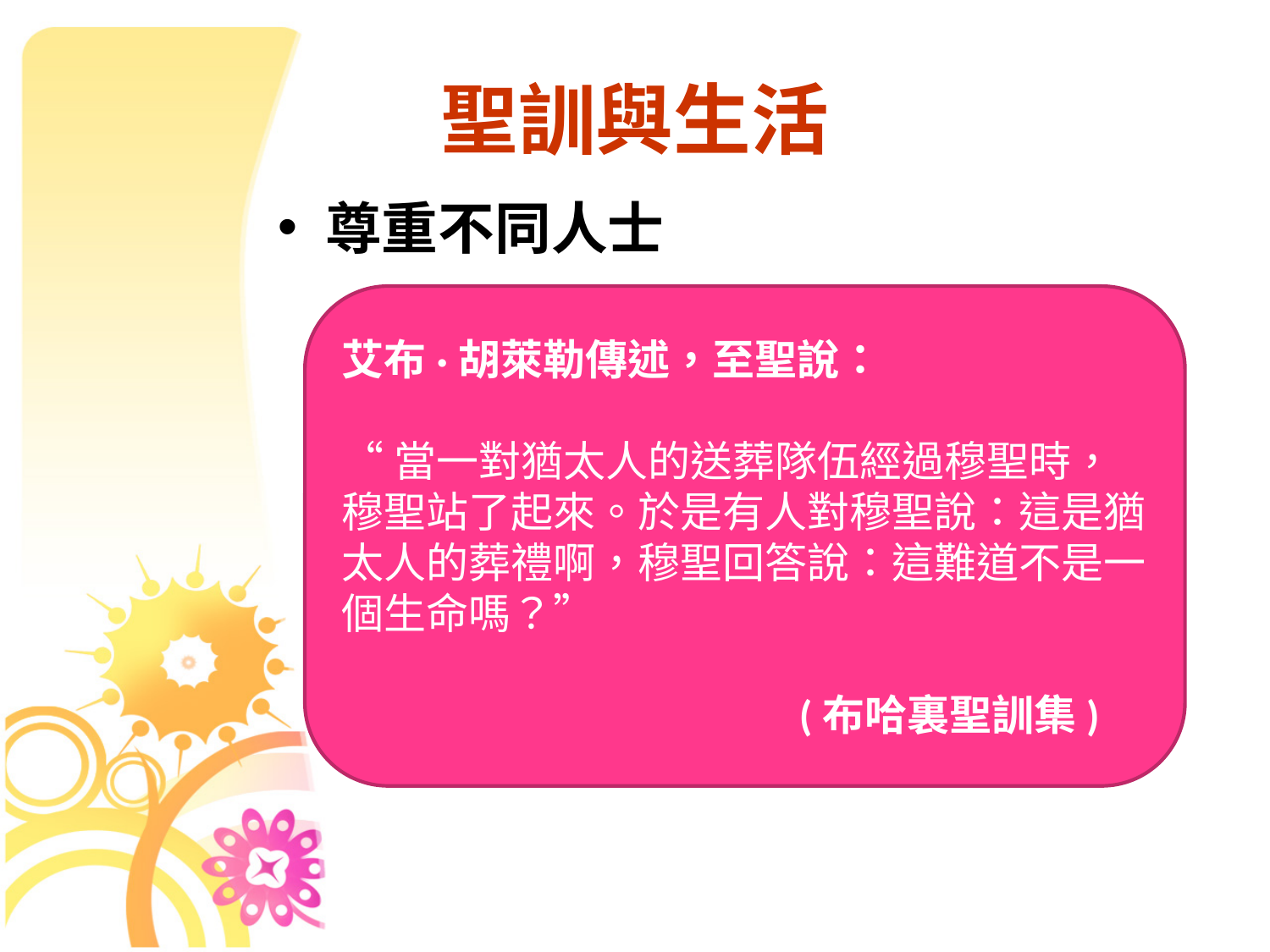

# 聖訓與生活
尊重不同人士
艾布·胡萊勒傳述，至聖說：

“當一對猶太人的送葬隊伍經過穆聖時，穆聖站了起來。於是有人對穆聖說：這是猶太人的葬禮啊，穆聖回答說：這難道不是一個生命嗎？”

                                                (布哈裏聖訓集)